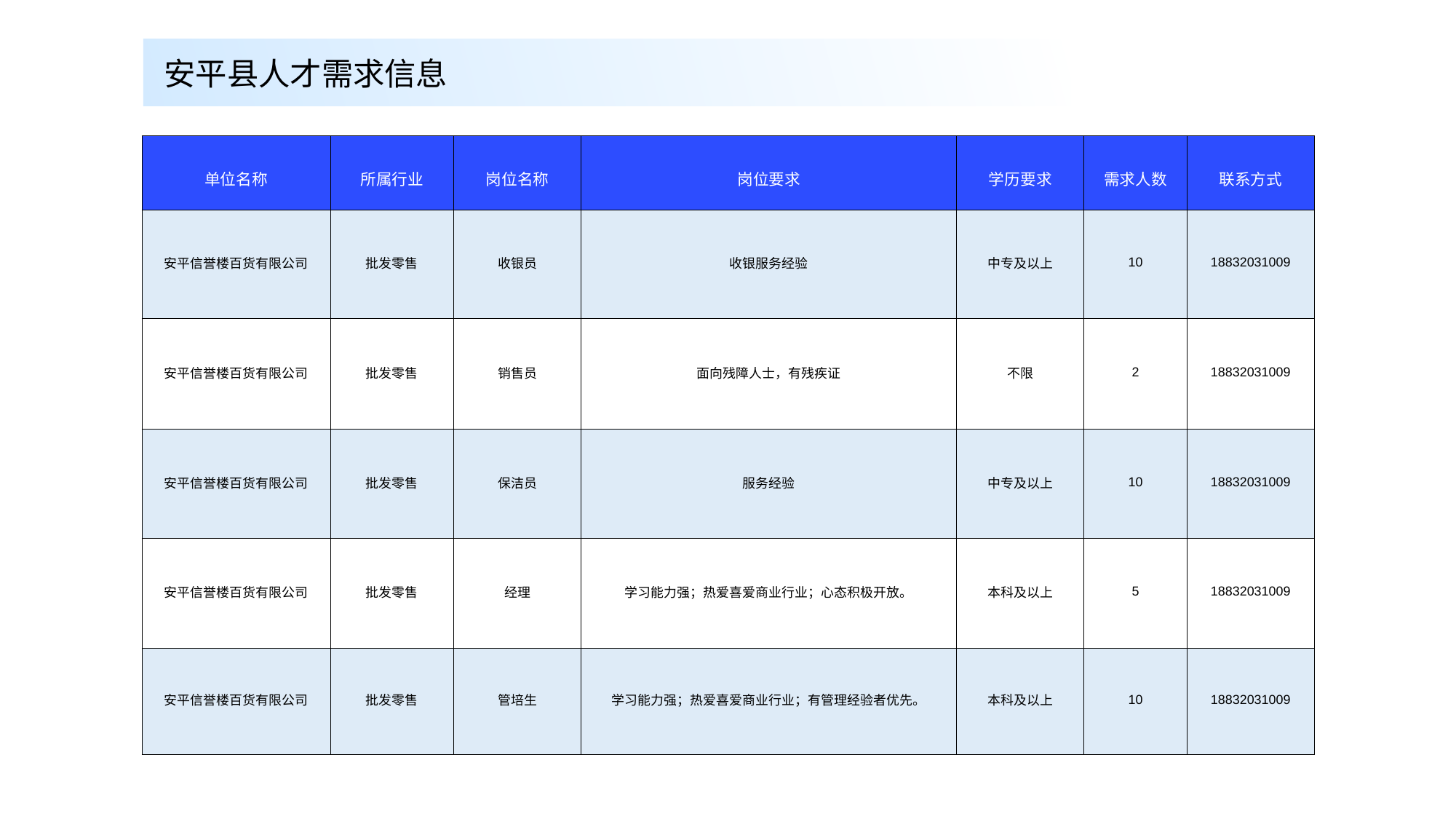

安平县人才需求信息
| 单位名称 | 所属行业 | 岗位名称 | 岗位要求 | 学历要求 | 需求人数 | 联系方式 |
| --- | --- | --- | --- | --- | --- | --- |
| 安平信誉楼百货有限公司 | 批发零售 | 收银员 | 收银服务经验 | 中专及以上 | 10 | 18832031009 |
| 安平信誉楼百货有限公司 | 批发零售 | 销售员 | 面向残障人士，有残疾证 | 不限 | 2 | 18832031009 |
| 安平信誉楼百货有限公司 | 批发零售 | 保洁员 | 服务经验 | 中专及以上 | 10 | 18832031009 |
| 安平信誉楼百货有限公司 | 批发零售 | 经理 | 学习能力强；热爱喜爱商业行业；心态积极开放。 | 本科及以上 | 5 | 18832031009 |
| 安平信誉楼百货有限公司 | 批发零售 | 管培生 | 学习能力强；热爱喜爱商业行业；有管理经验者优先。 | 本科及以上 | 10 | 18832031009 |
43